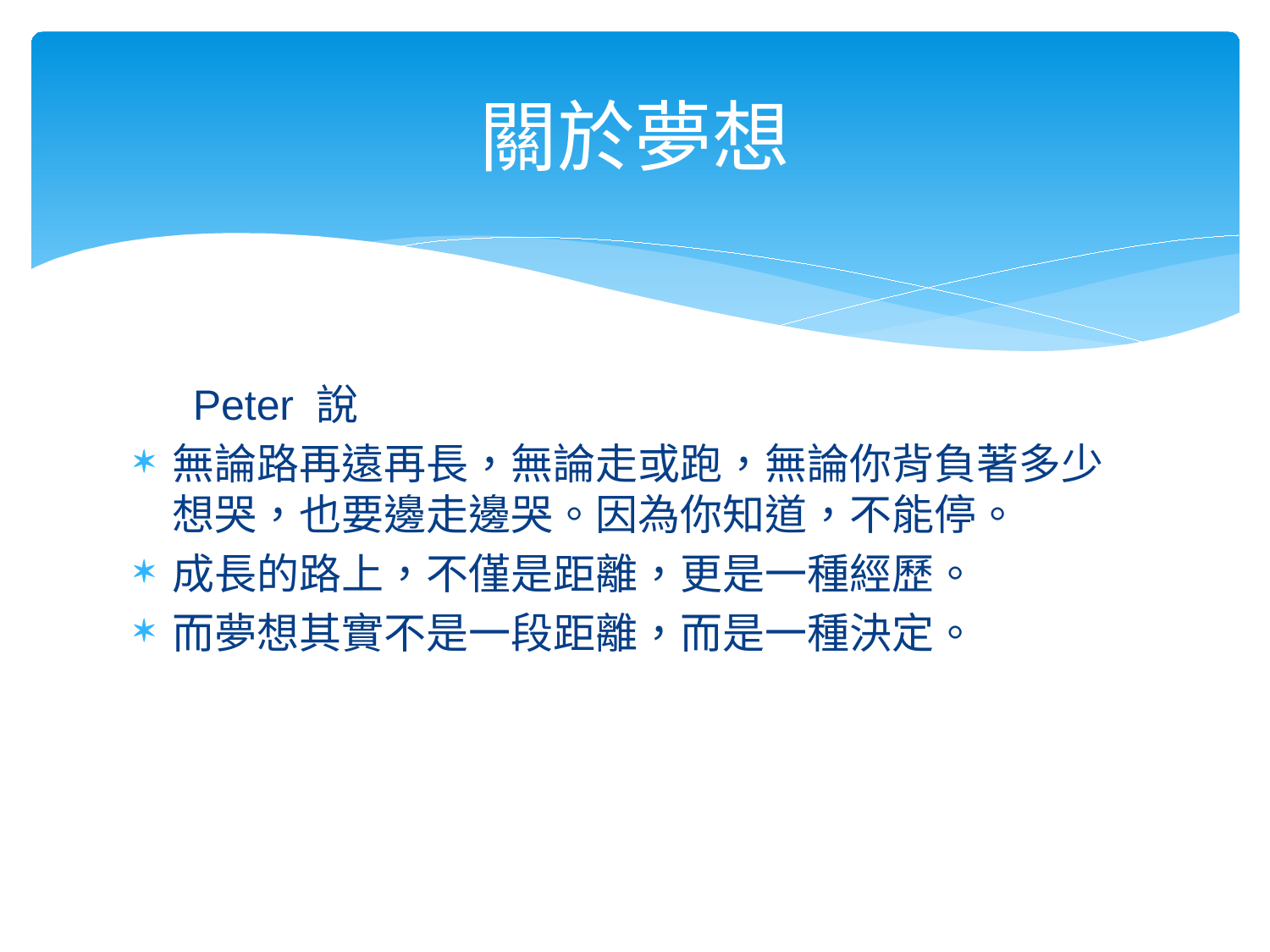

# 關於夢想
     Peter 說
無論路再遠再長，無論走或跑，無論你背負著多少想哭，也要邊走邊哭。因為你知道，不能停。
成長的路上，不僅是距離，更是一種經歷。
而夢想其實不是一段距離，而是一種決定。